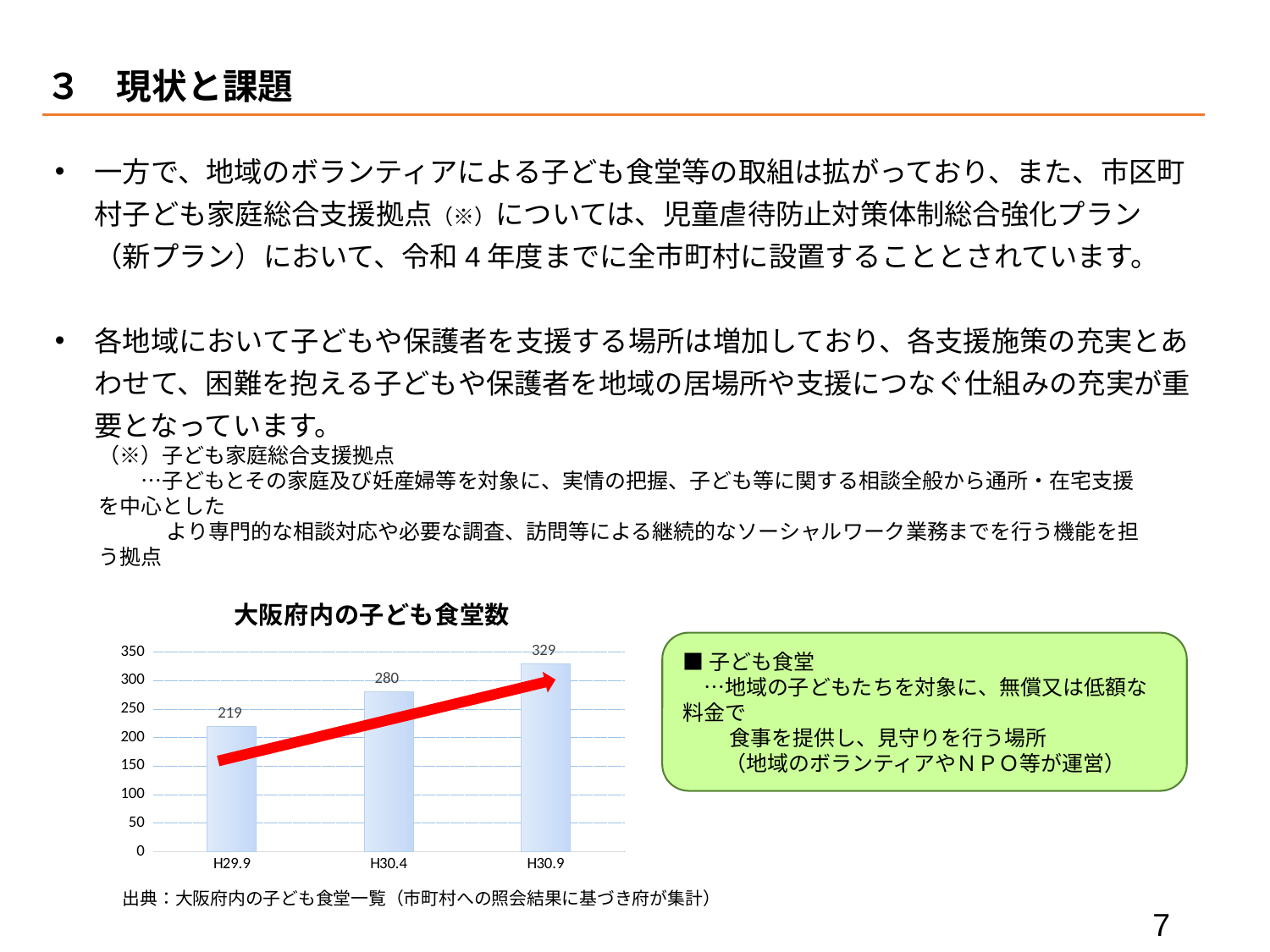

３　現状と課題
一方で、地域のボランティアによる子ども食堂等の取組は拡がっており、また、市区町村子ども家庭総合支援拠点（※）については、児童虐待防止対策体制総合強化プラン（新プラン）において、令和4年度までに全市町村に設置することとされています。

各地域において子どもや保護者を支援する場所は増加しており、各支援施策の充実とあわせて、困難を抱える子どもや保護者を地域の居場所や支援につなぐ仕組みの充実が重要となっています。

（※）子ども家庭総合支援拠点
　　…子どもとその家庭及び妊産婦等を対象に、実情の把握、子ども等に関する相談全般から通所・在宅支援を中心とした
　　　 より専門的な相談対応や必要な調査、訪問等による継続的なソーシャルワーク業務までを行う機能を担う拠点

### Chart: 大阪府内の子ども食堂数

| Category |  |
|---|---|
| H29.9 | 219.0 |
| H30.4 | 280.0 |
| H30.9 | 329.0 |
■子ども食堂
　…地域の子どもたちを対象に、無償又は低額な料金で
　　 食事を提供し、見守りを行う場所
　　（地域のボランティアやＮＰＯ等が運営）

出典：大阪府内の子ども食堂一覧（市町村への照会結果に基づき府が集計）
7